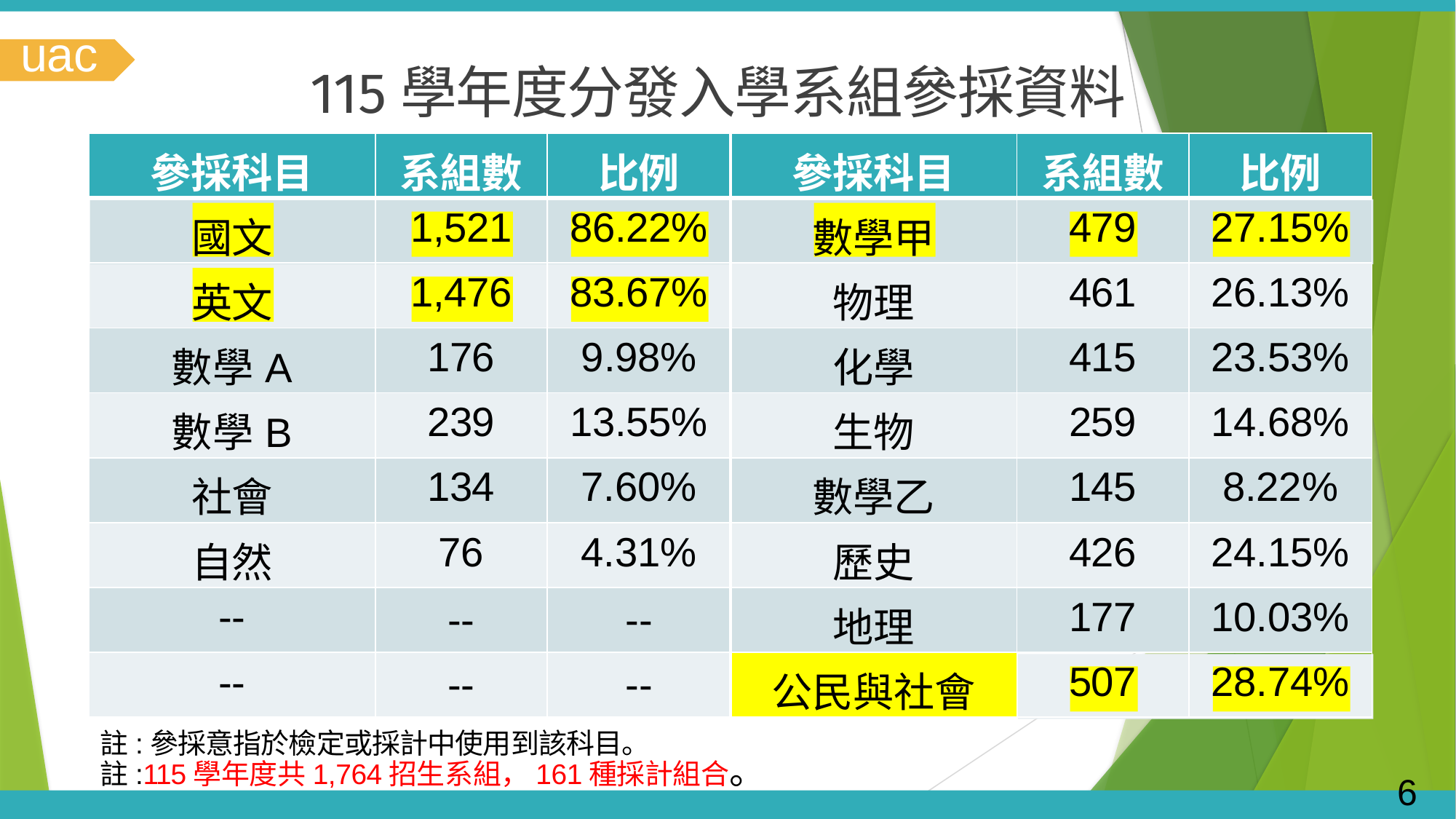

uac

# 115學年度分發入學系組參採資料
| 參採科目 | 系組數 | 比例 | 參採科目 | 系組數 | 比例 |
| --- | --- | --- | --- | --- | --- |
| 國文 | 1,521 | 86.22% | 數學甲 | 479 | 27.15% |
| 英文 | 1,476 | 83.67% | 物理 | 461 | 26.13% |
| 數學A | 176 | 9.98% | 化學 | 415 | 23.53% |
| 數學B | 239 | 13.55% | 生物 | 259 | 14.68% |
| 社會 | 134 | 7.60% | 數學乙 | 145 | 8.22% |
| 自然 | 76 | 4.31% | 歷史 | 426 | 24.15% |
| -- | -- | -- | 地理 | 177 | 10.03% |
| -- | -- | -- | 公民與社會 | 507 | 28.74% |

註:參採意指於檢定或採計中使用到該科目。
註:115學年度共1,764招生系組，161種採計組合。
6